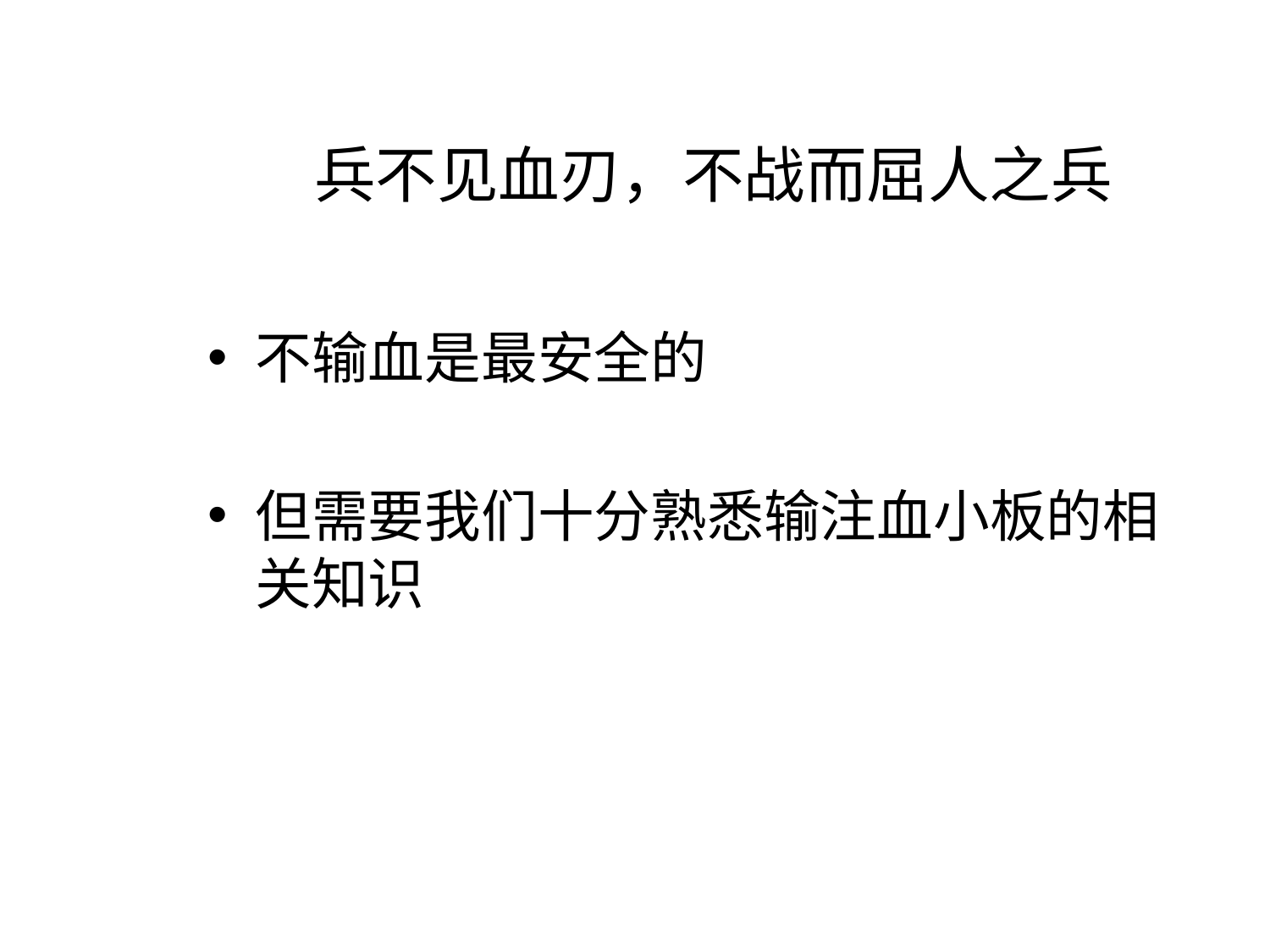

# 兵不见血刃，不战而屈人之兵
不输血是最安全的

但需要我们十分熟悉输注血小板的相关知识